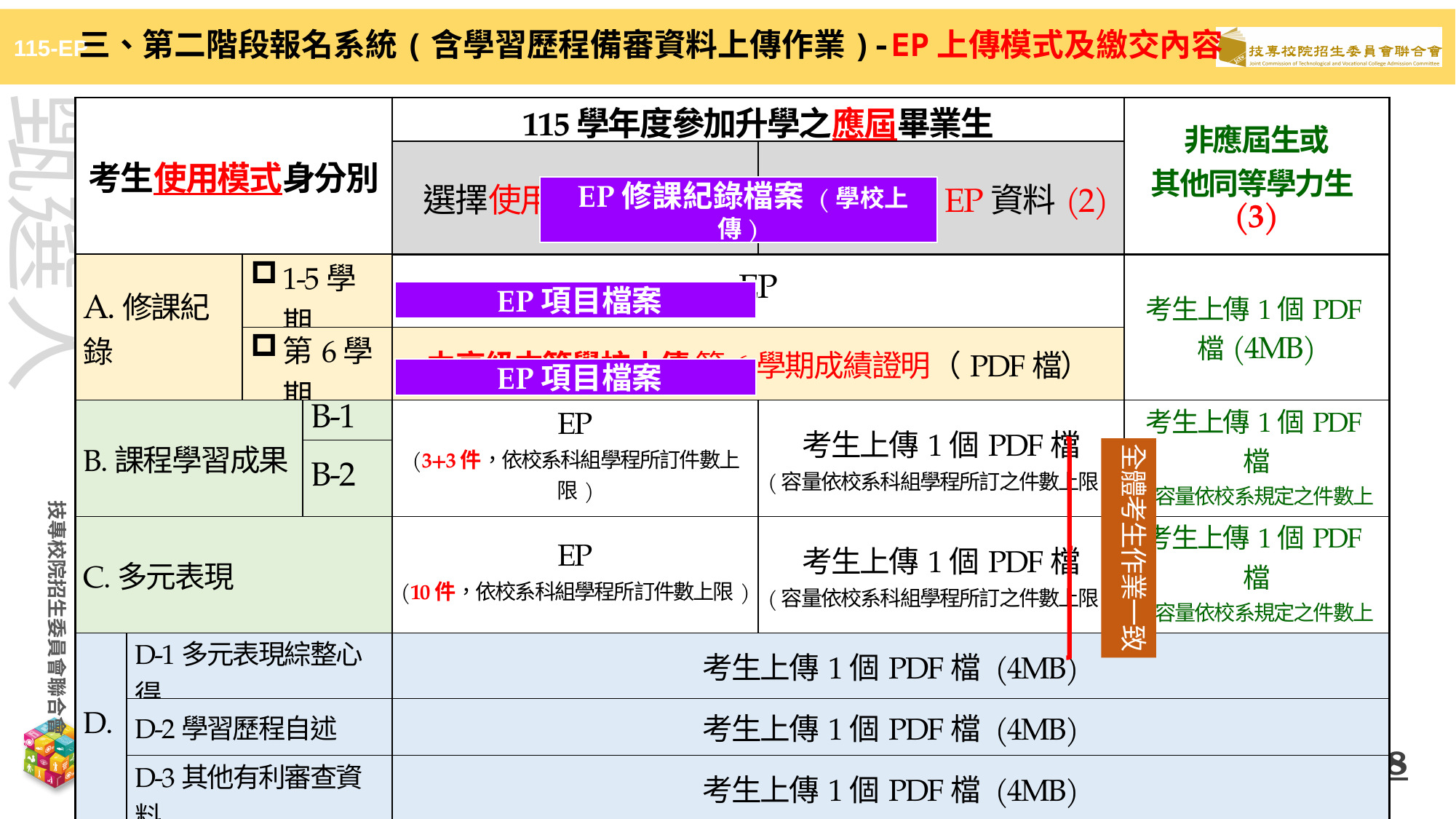

三、第二階段報名系統(含學習歷程備審資料上傳作業)-EP上傳模式及繳交內容
| 考生使用模式身分別 |  |  |  | 115學年度參加升學之應屆畢業生 |  | 非應屆生或 其他同等學力生(3) |
| --- | --- | --- | --- | --- | --- | --- |
|  |  |  |  | 選擇使用EP資料(1) | 選擇不使用EP資料(2) |  |
| A.修課紀錄 |  | 1-5學期 |  | EP |  | 考生上傳1個PDF檔(4MB) |
|  |  | 第6學期 |  | 由高級中等學校上傳 第6學期成績證明（PDF檔） |  |  |
| B.課程學習成果 |  |  | B-1 | EP (3+3件，依校系科組學程所訂件數上限) | 考生上傳1個PDF檔 (容量依校系科組學程所訂之件數上限) | 考生上傳1個PDF檔 (容量依校系規定之件數上限) |
|  |  |  | B-2 |  |  |  |
| C.多元表現 |  |  |  | EP (10件，依校系科組學程所訂件數上限) | 考生上傳1個PDF檔 (容量依校系科組學程所訂之件數上限) | 考生上傳1個PDF檔 (容量依校系規定之件數上限) |
| D. | D-1多元表現綜整心得 |  |  | 考生上傳1個PDF檔 (4MB) |  |  |
|  | D-2學習歷程自述 |  |  | 考生上傳1個PDF檔 (4MB) |  |  |
|  | D-3其他有利審查資料 |  |  | 考生上傳1個PDF檔 (4MB) |  |  |
| 證照或得獎加分 |  |  |  | 考生上傳1個PDF檔 (4MB) |  |  |
 EP修課紀錄檔案 (學校上傳)
 EP項目檔案
 EP項目檔案

全體考生作業一致
使用EP及未使用EP之全體考生，皆依據報名校系所採計之「件數」為上限。
每一件文件檔案容量上限皆為4 MB，惟未使用EP考生無法上傳影音檔案。
B-1專題實作、實習科目學習成果(含技能領域) (*須至少上傳1件)；B-2其他課程學習(作品)成果